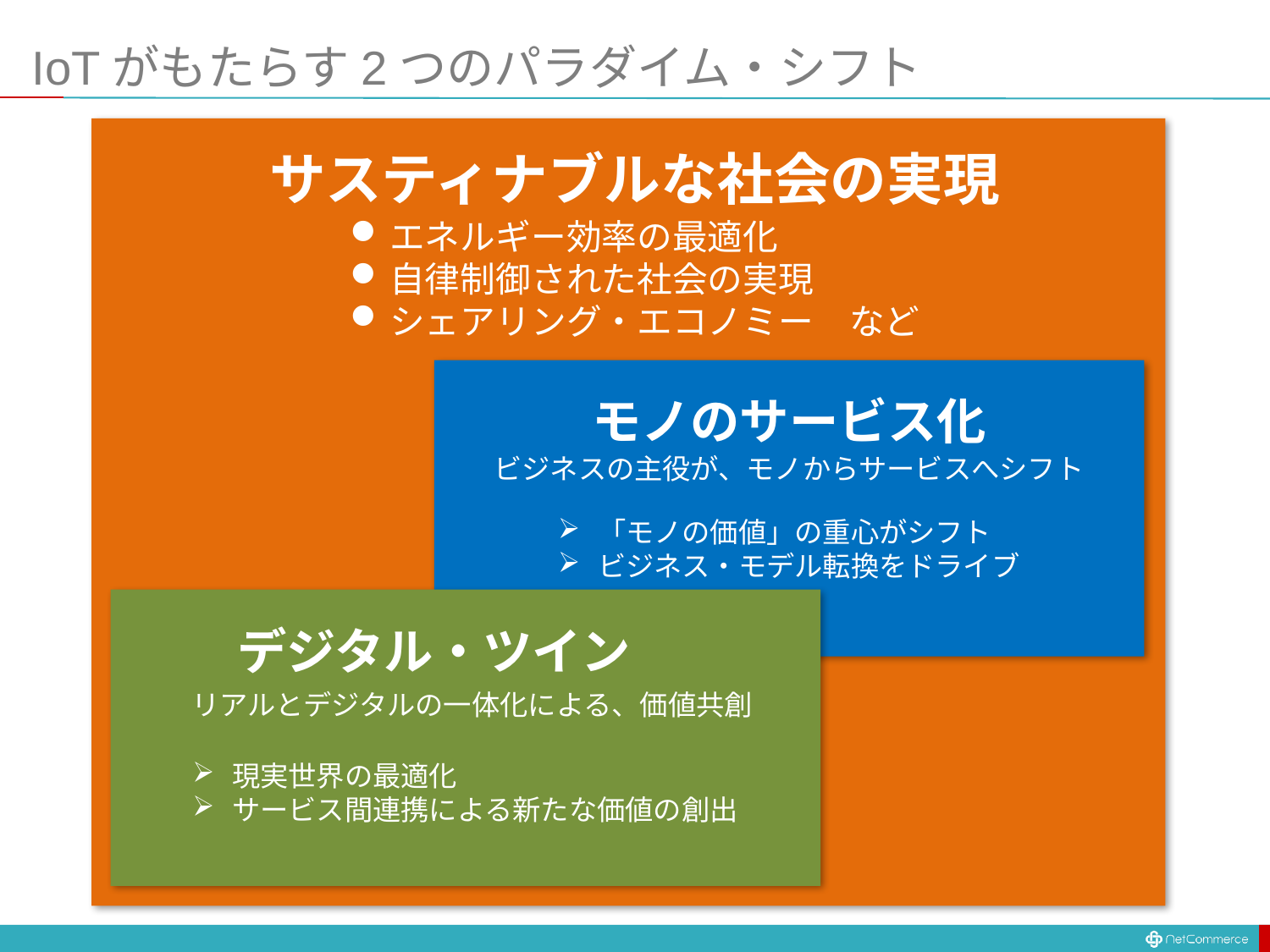

# IoTがもたらす2つのパラダイム・シフト

サスティナブルな社会の実現
エネルギー効率の最適化
自律制御された社会の実現
シェアリング・エコノミー　など

モノのサービス化
ビジネスの主役が、モノからサービスへシフト
「モノの価値」の重心がシフト
ビジネス・モデル転換をドライブ

デジタル・ツイン
 リアルとデジタルの一体化による、価値共創
現実世界の最適化
サービス間連携による新たな価値の創出